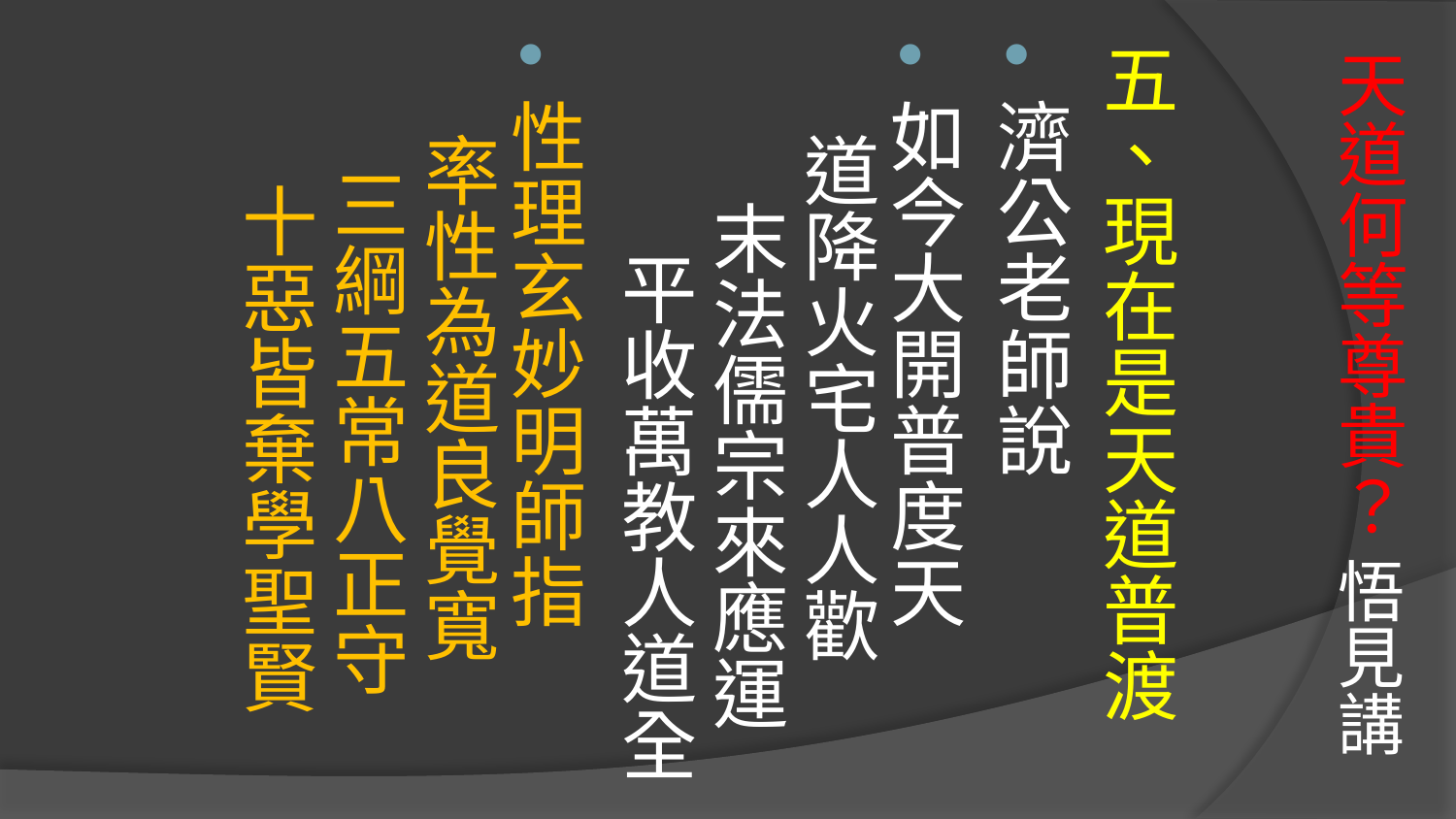

# 天道何等尊貴？ 悟見講
五、現在是天道普渡
濟公老師說
如今大開普度天            道降火宅人人歡              末法儒宗來應運             平收萬教人道全
性理玄妙明師指            率性為道良覺寬            三綱五常八正守           十惡皆棄學聖賢